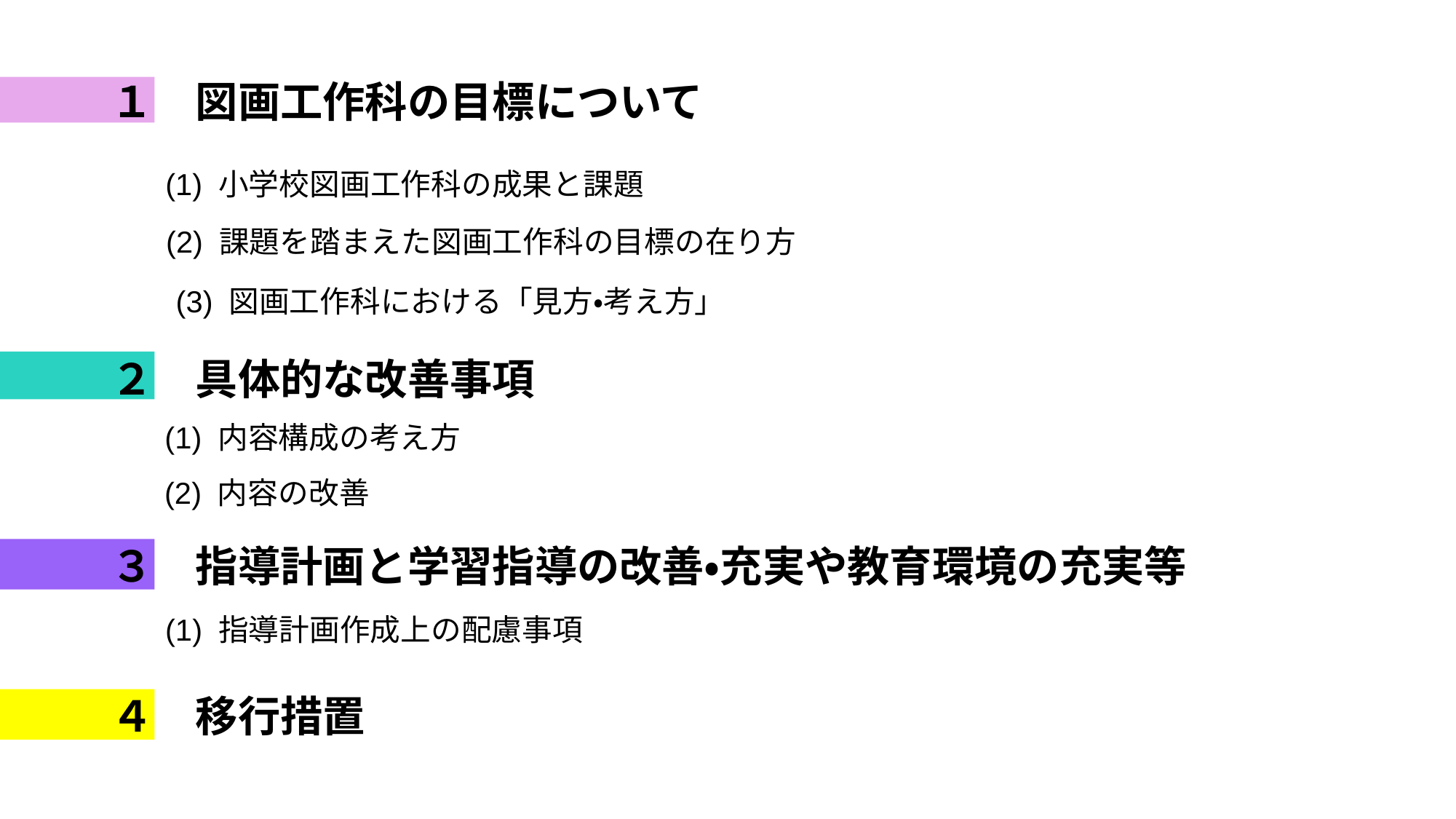

# １　図画工作科の目標について

(1) 小学校図画工作科の成果と課題
(2) 課題を踏まえた図画工作科の目標の在り方
(3) 図画工作科における「見方・考え方」
２　具体的な改善事項

(1) 内容構成の考え方
(2) 内容の改善
３　指導計画と学習指導の改善・充実や教育環境の充実等

(1) 指導計画作成上の配慮事項
４　移行措置